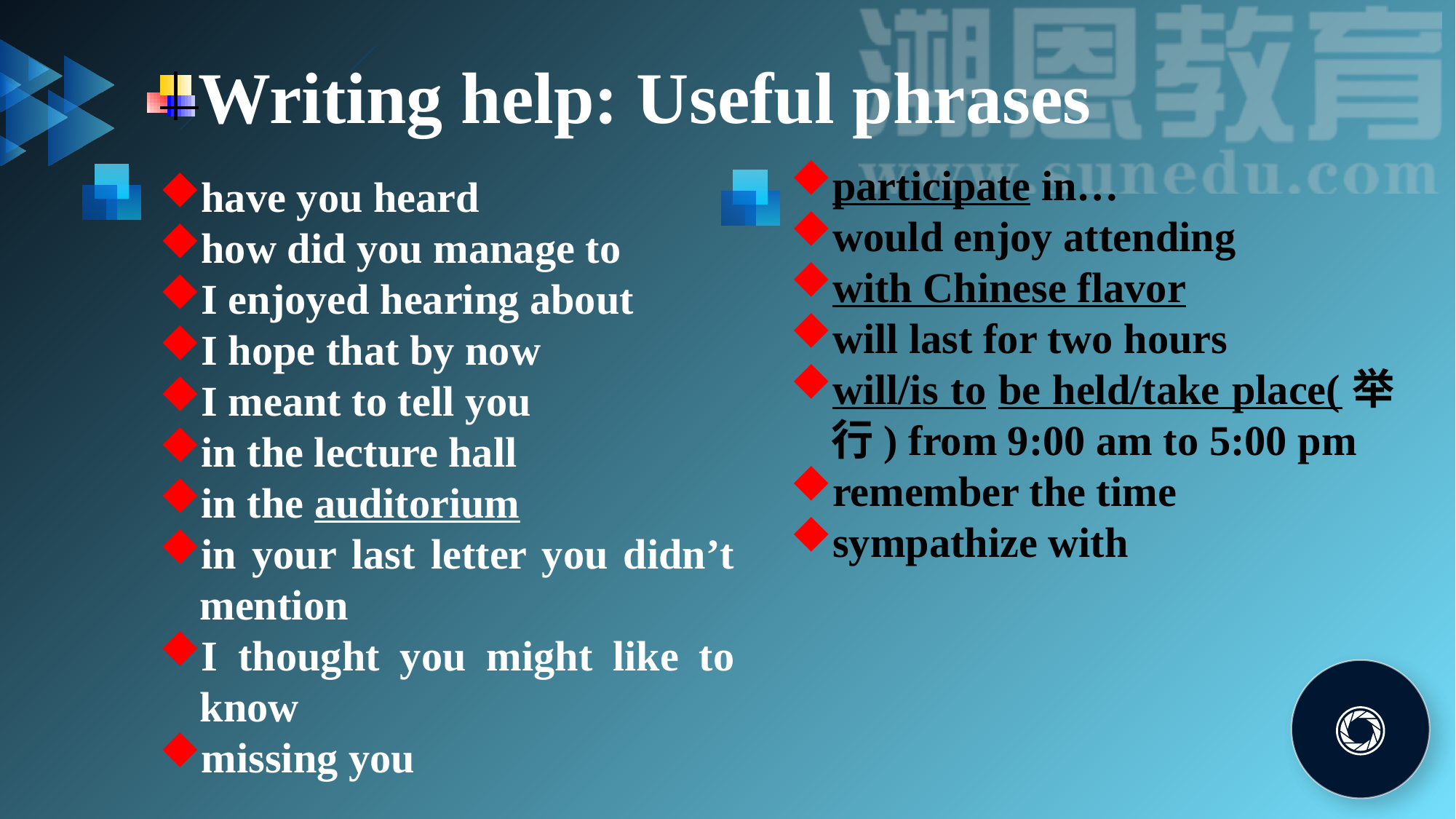

Writing help: Useful phrases

participate in…
would enjoy attending
with Chinese flavor
will last for two hours
will/is to be held/take place(举行) from 9:00 am to 5:00 pm
remember the time
sympathize with

have you heard
how did you manage to
I enjoyed hearing about
I hope that by now
I meant to tell you
in the lecture hall
in the auditorium
in your last letter you didn’t mention
I thought you might like to know
missing you